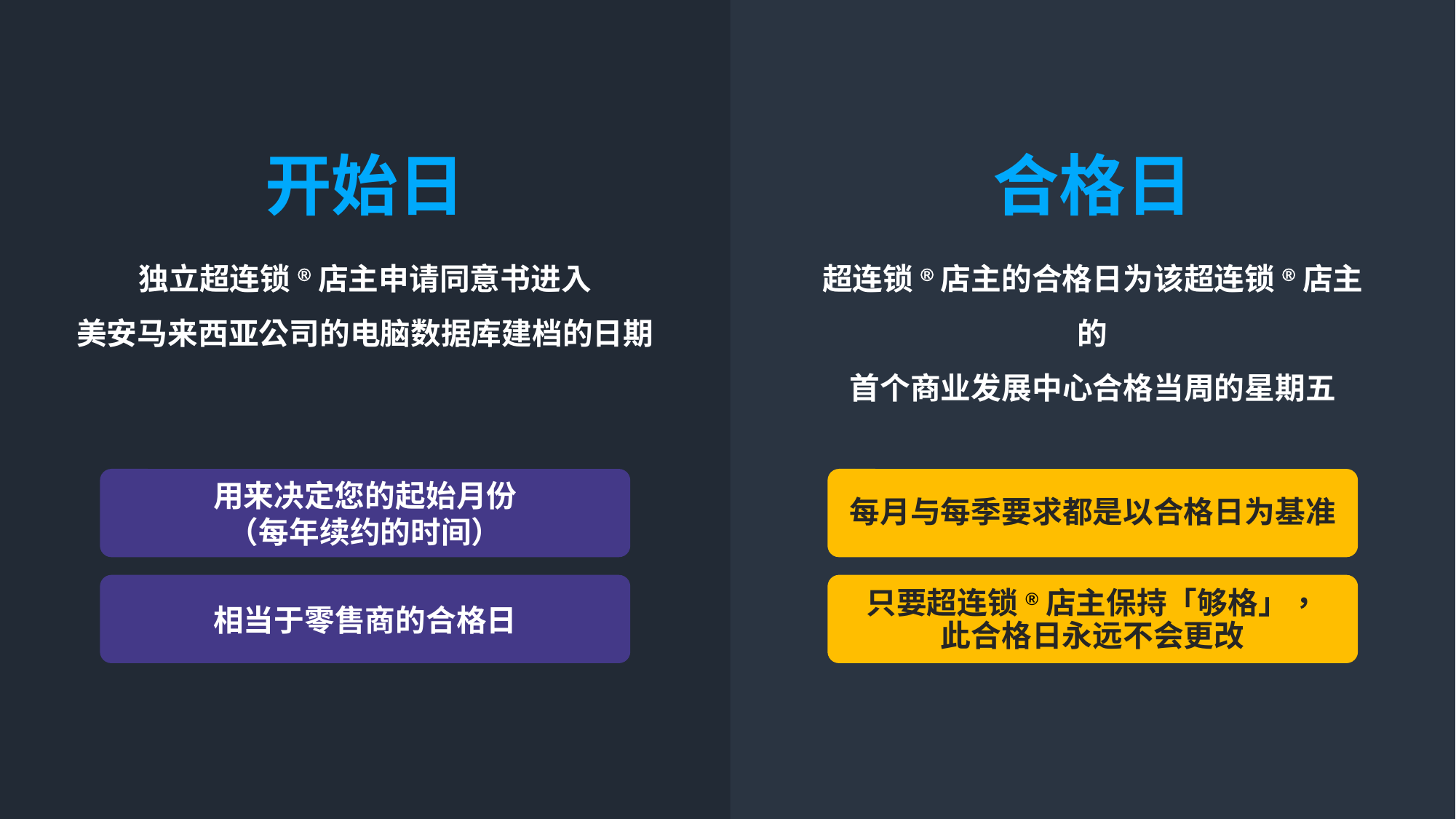

合格日
超连锁®店主的合格日为该超连锁®店主的
首个商业发展中心合格当周的星期五
开始日
独立超连锁®店主申请同意书进入
美安马来西亚公司的电脑数据库建档的日期

用来决定您的起始月份
（每年续约的时间）
每月与每季要求都是以合格日为基准
相当于零售商的合格日

只要超连锁®店主保持「够格」，
此合格日永远不会更改